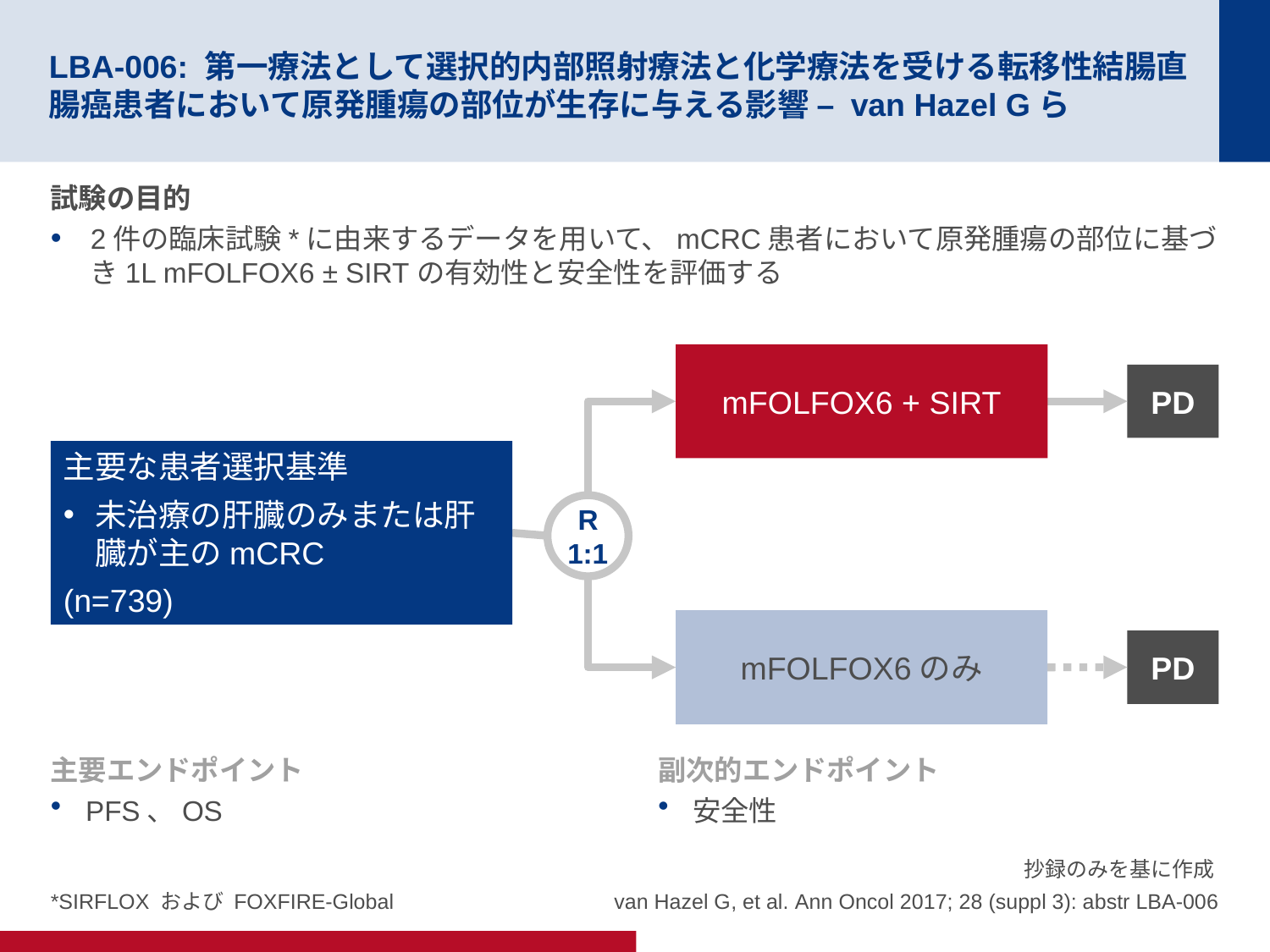

# LBA-006: 第一療法として選択的内部照射療法と化学療法を受ける転移性結腸直腸癌患者において原発腫瘍の部位が生存に与える影響 – van Hazel Gら
試験の目的
2件の臨床試験*に由来するデータを用いて、mCRC患者において原発腫瘍の部位に基づき1L mFOLFOX6 ± SIRTの有効性と安全性を評価する
mFOLFOX6 + SIRT
PD
主要な患者選択基準
未治療の肝臓のみまたは肝臓が主のmCRC
(n=739)
R
1:1
mFOLFOX6のみ
PD
主要エンドポイント
PFS、OS

副次的エンドポイント
安全性
*SIRFLOX および FOXFIRE-Global
抄録のみを基に作成
van Hazel G, et al. Ann Oncol 2017; 28 (suppl 3): abstr LBA-006